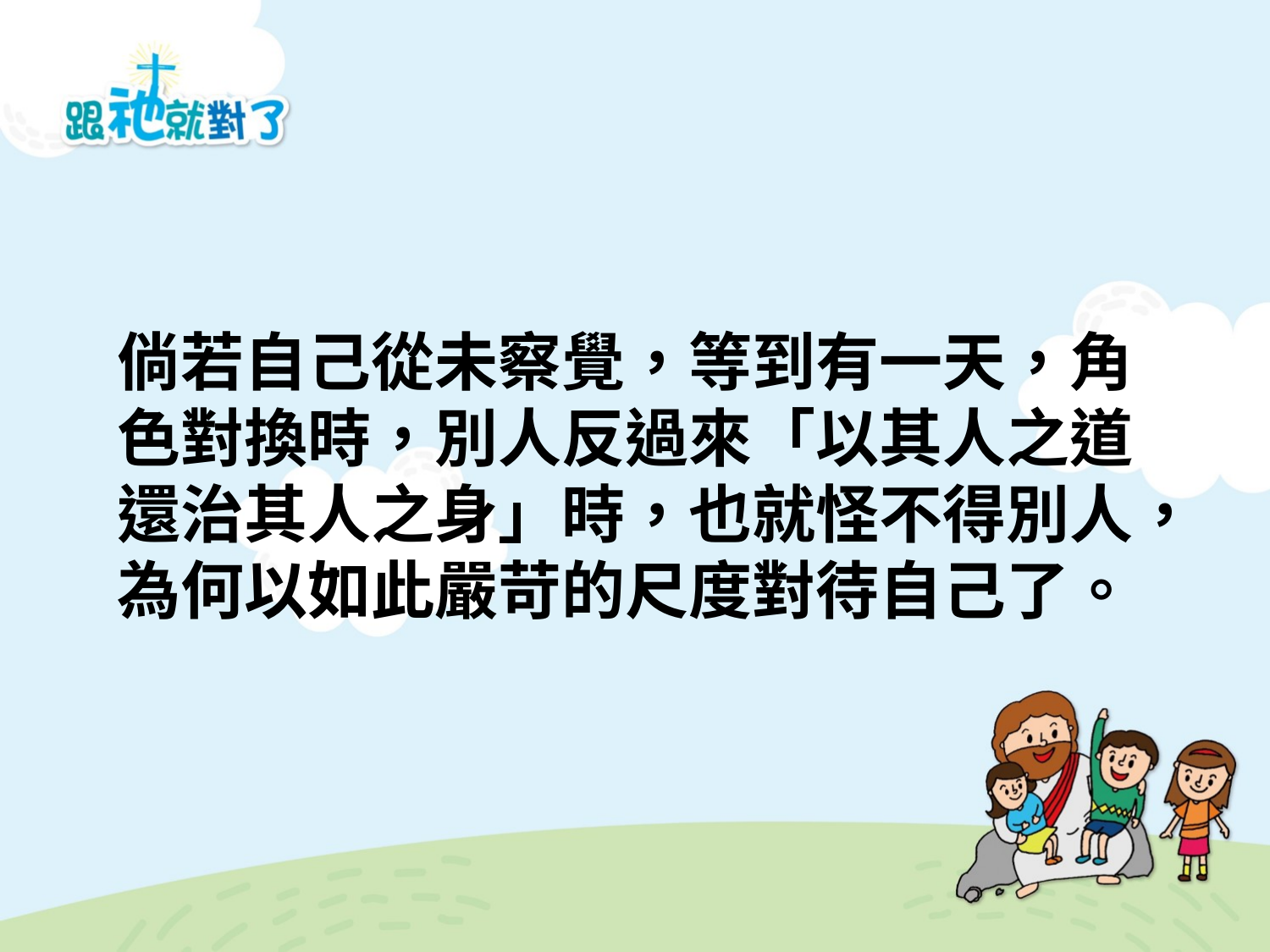

倘若自己從未察覺，等到有一天，角色對換時，別人反過來「以其人之道還治其人之身」時，也就怪不得別人，為何以如此嚴苛的尺度對待自己了。